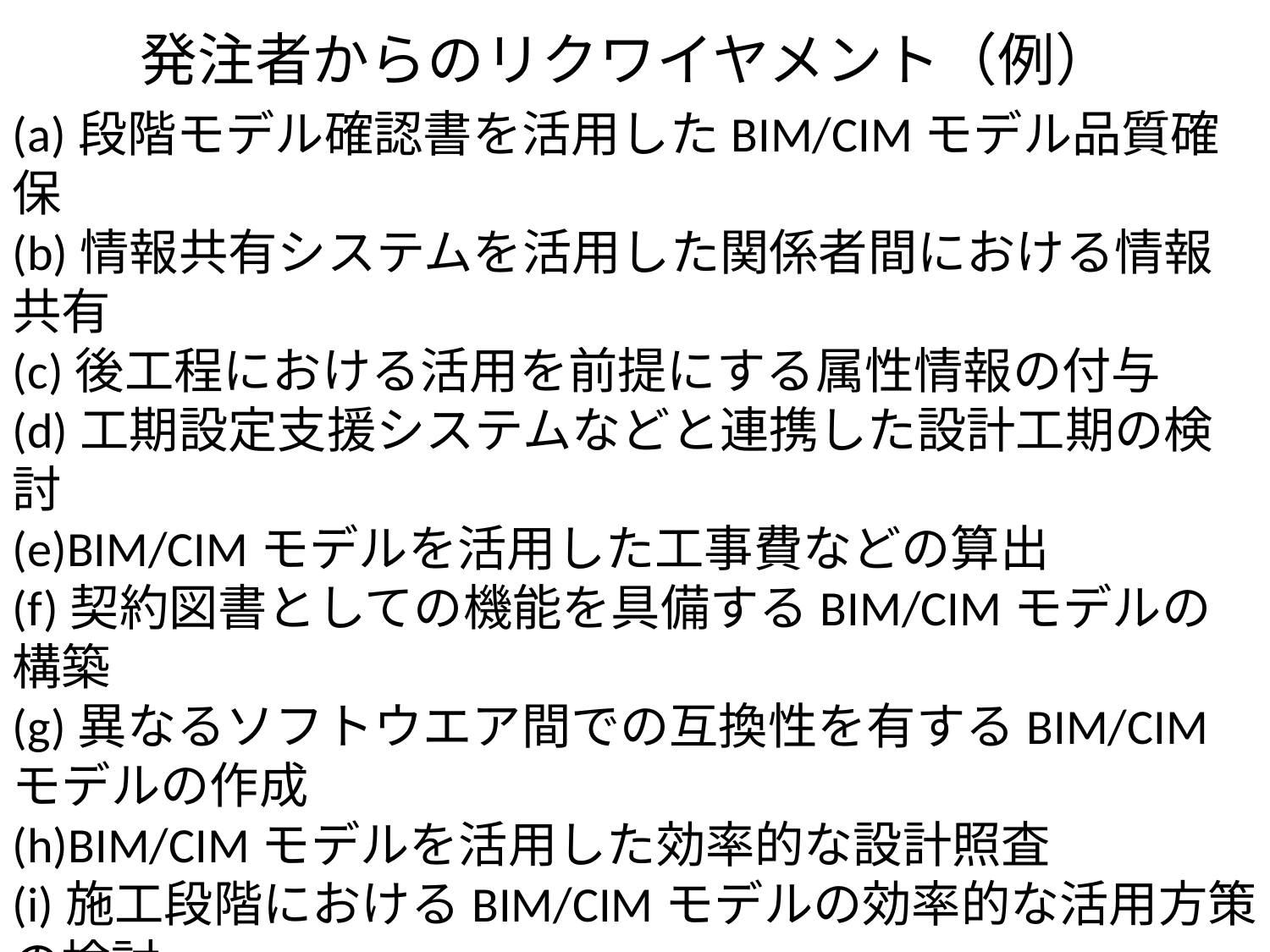

# 発注者からのリクワイヤメント（例）
(a)段階モデル確認書を活用したBIM/CIMモデル品質確保
(b)情報共有システムを活用した関係者間における情報共有
(c)後工程における活用を前提にする属性情報の付与
(d)工期設定支援システムなどと連携した設計工期の検討
(e)BIM/CIMモデルを活用した工事費などの算出
(f)契約図書としての機能を具備するBIM/CIMモデルの構築
(g)異なるソフトウエア間での互換性を有するBIM/CIMモデルの作成
(h)BIM/CIMモデルを活用した効率的な設計照査
(i)施工段階におけるBIM/CIMモデルの効率的な活用方策の検討
(j)BIM/CIMモデルを活用した効率的な監督・検査